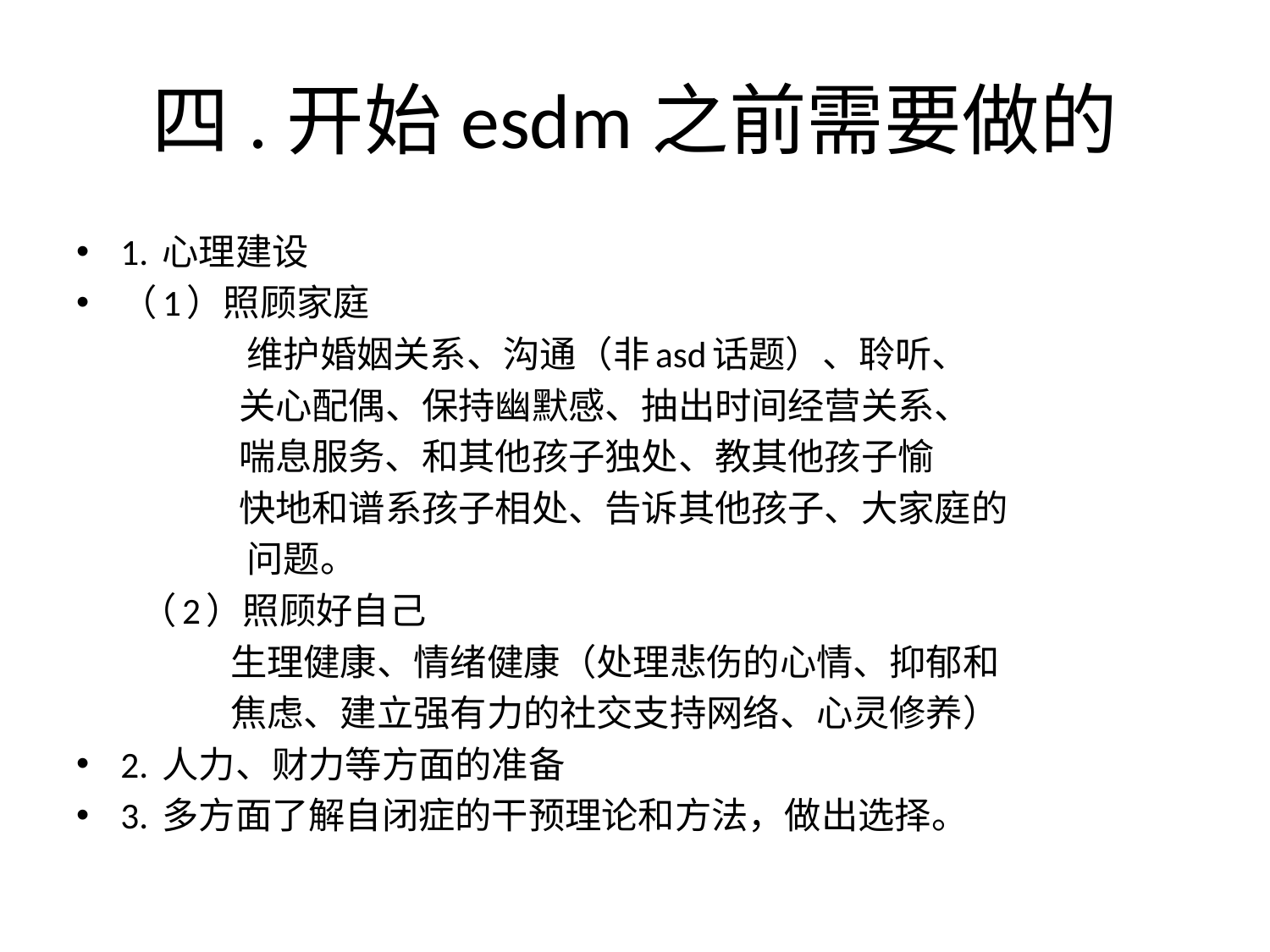

# 四.开始esdm之前需要做的
1. 心理建设
（1）照顾家庭
                    维护婚姻关系、沟通（非asd话题）、聆听、
                   关心配偶、保持幽默感、抽出时间经营关系、
                   喘息服务、和其他孩子独处、教其他孩子愉
                   快地和谱系孩子相处、告诉其他孩子、大家庭的
                    问题。
       （2）照顾好自己
                  生理健康、情绪健康（处理悲伤的心情、抑郁和
                  焦虑、建立强有力的社交支持网络、心灵修养）
2. 人力、财力等方面的准备
3. 多方面了解自闭症的干预理论和方法，做出选择。